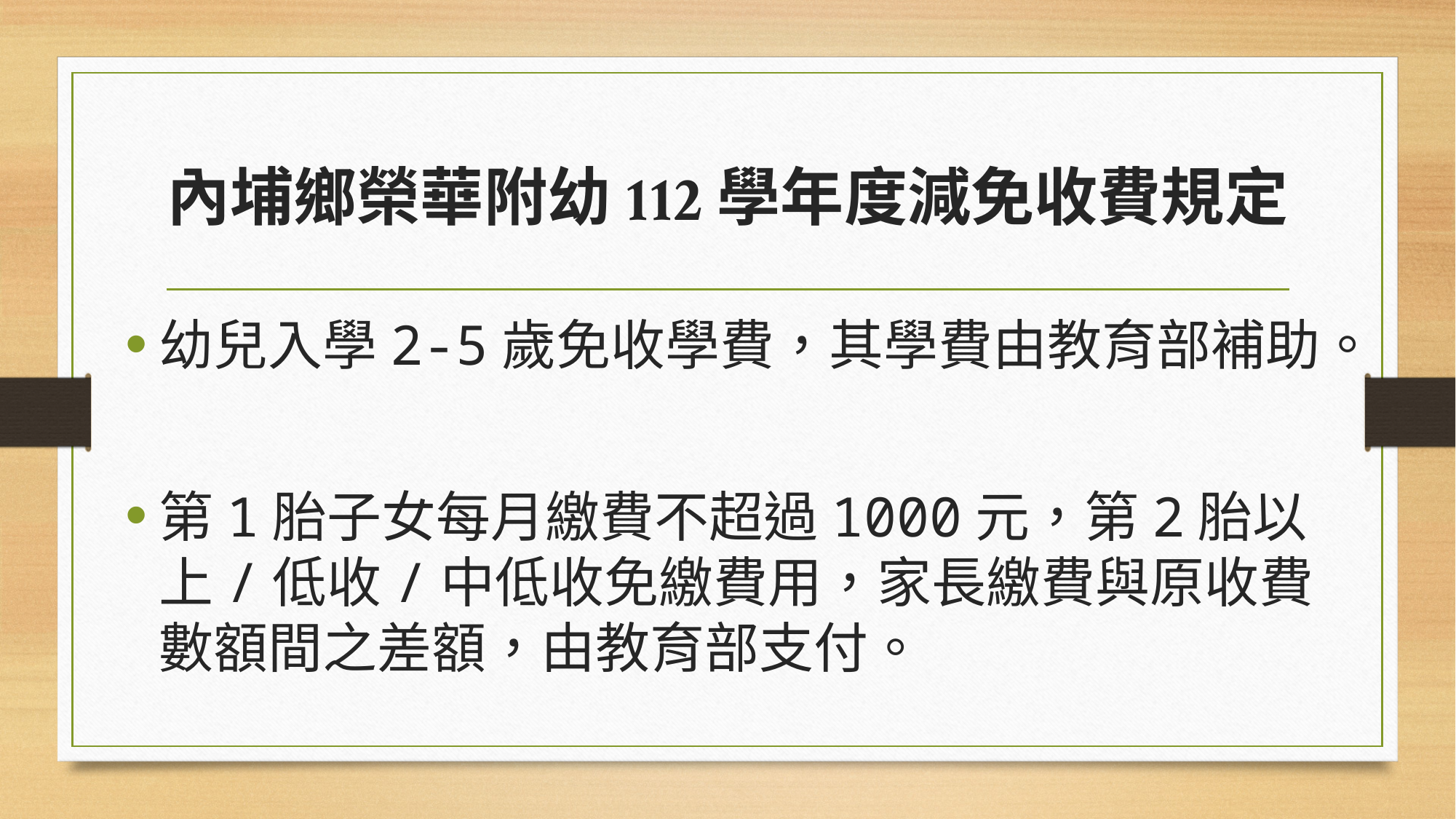

# 內埔鄉榮華附幼112學年度減免收費規定
幼兒入學2-5歲免收學費，其學費由教育部補助。

第1胎子女每月繳費不超過1000元，第2胎以上/低收/中低收免繳費用，家長繳費與原收費數額間之差額，由教育部支付。